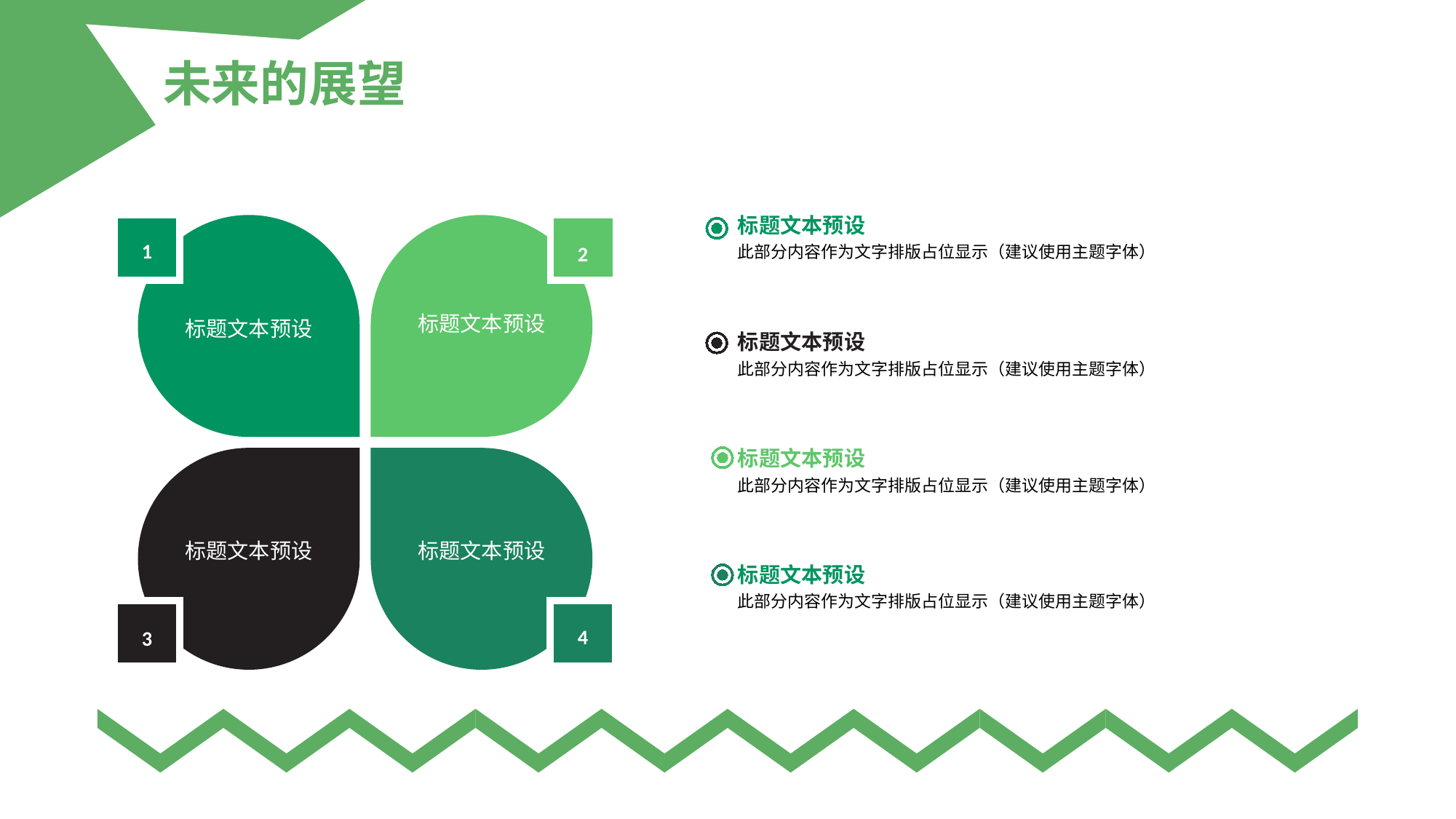

未来的展望
标题文本预设
此部分内容作为文字排版占位显示（建议使用主题字体）

1
2
标题文本预设
标题文本预设

标题文本预设
标题文本预设

4
3

标题文本预设
此部分内容作为文字排版占位显示（建议使用主题字体）

标题文本预设
此部分内容作为文字排版占位显示（建议使用主题字体）

标题文本预设
此部分内容作为文字排版占位显示（建议使用主题字体）